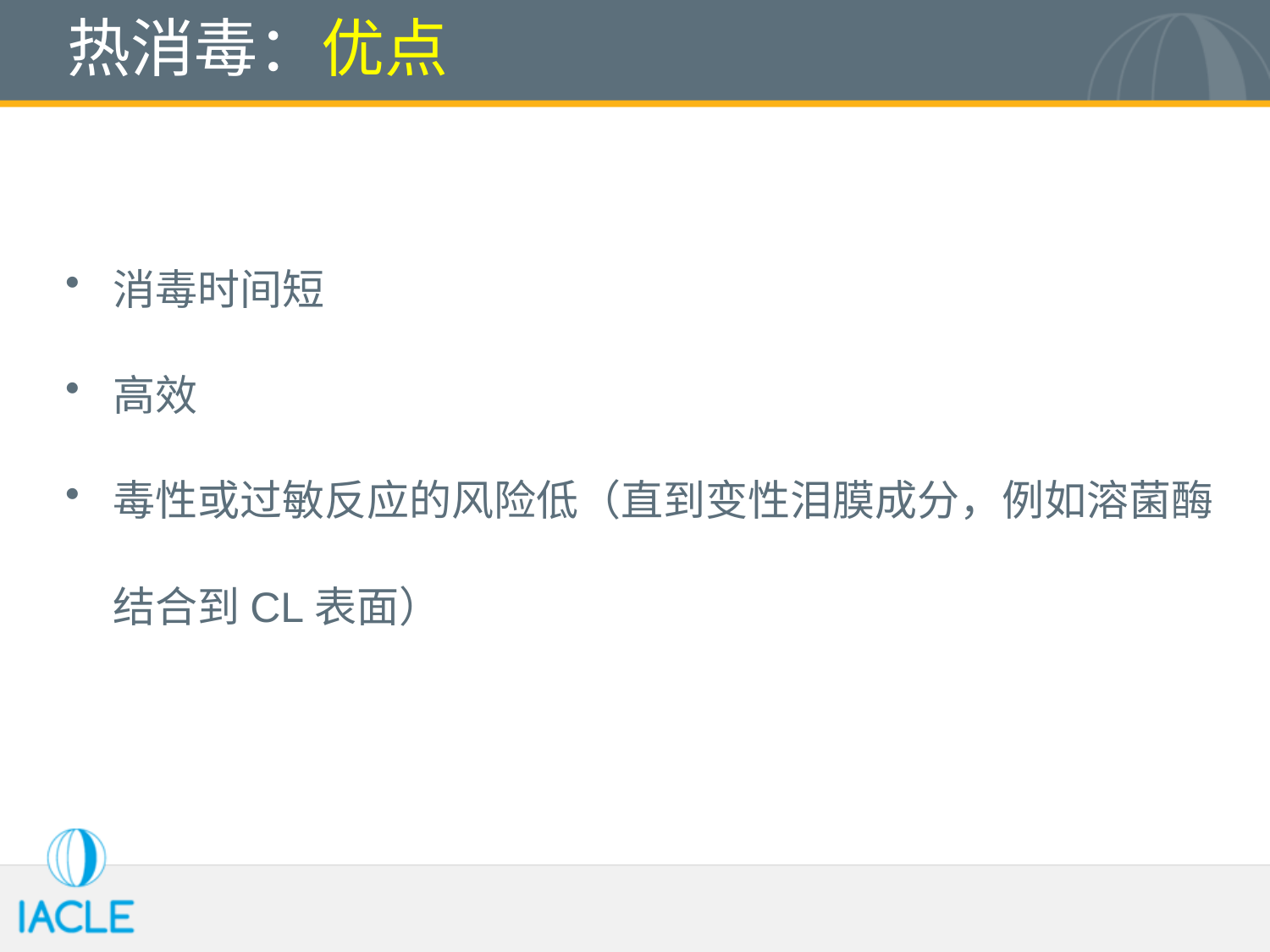

# 热消毒：优点
消毒时间短
高效
毒性或过敏反应的风险低（直到变性泪膜成分，例如溶菌酶结合到CL表面）